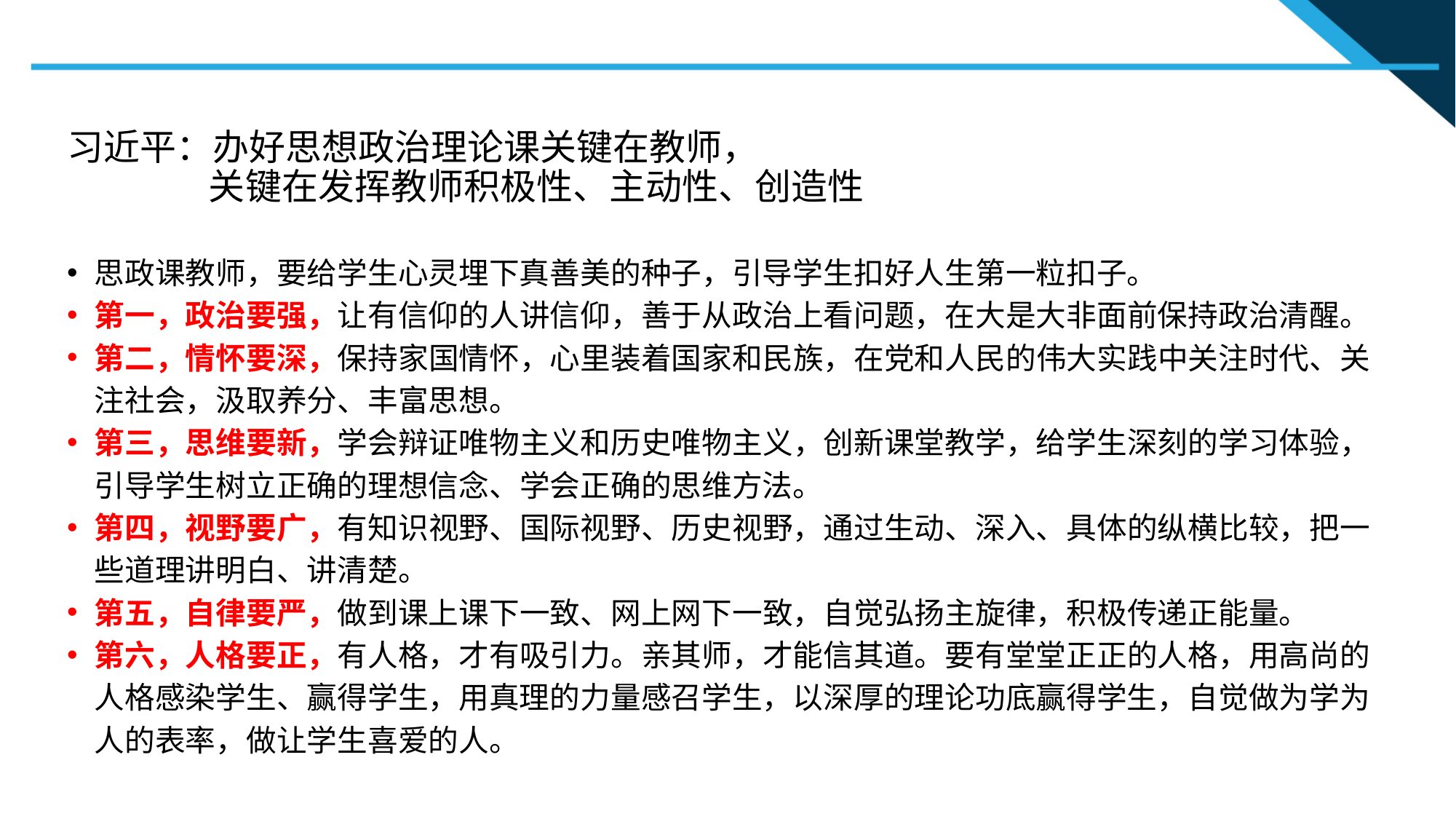

习近平：办好思想政治理论课关键在教师，
    关键在发挥教师积极性、主动性、创造性
思政课教师，要给学生心灵埋下真善美的种子，引导学生扣好人生第一粒扣子。
第一，政治要强，让有信仰的人讲信仰，善于从政治上看问题，在大是大非面前保持政治清醒。
第二，情怀要深，保持家国情怀，心里装着国家和民族，在党和人民的伟大实践中关注时代、关注社会，汲取养分、丰富思想。
第三，思维要新，学会辩证唯物主义和历史唯物主义，创新课堂教学，给学生深刻的学习体验，引导学生树立正确的理想信念、学会正确的思维方法。
第四，视野要广，有知识视野、国际视野、历史视野，通过生动、深入、具体的纵横比较，把一些道理讲明白、讲清楚。
第五，自律要严，做到课上课下一致、网上网下一致，自觉弘扬主旋律，积极传递正能量。
第六，人格要正，有人格，才有吸引力。亲其师，才能信其道。要有堂堂正正的人格，用高尚的人格感染学生、赢得学生，用真理的力量感召学生，以深厚的理论功底赢得学生，自觉做为学为人的表率，做让学生喜爱的人。